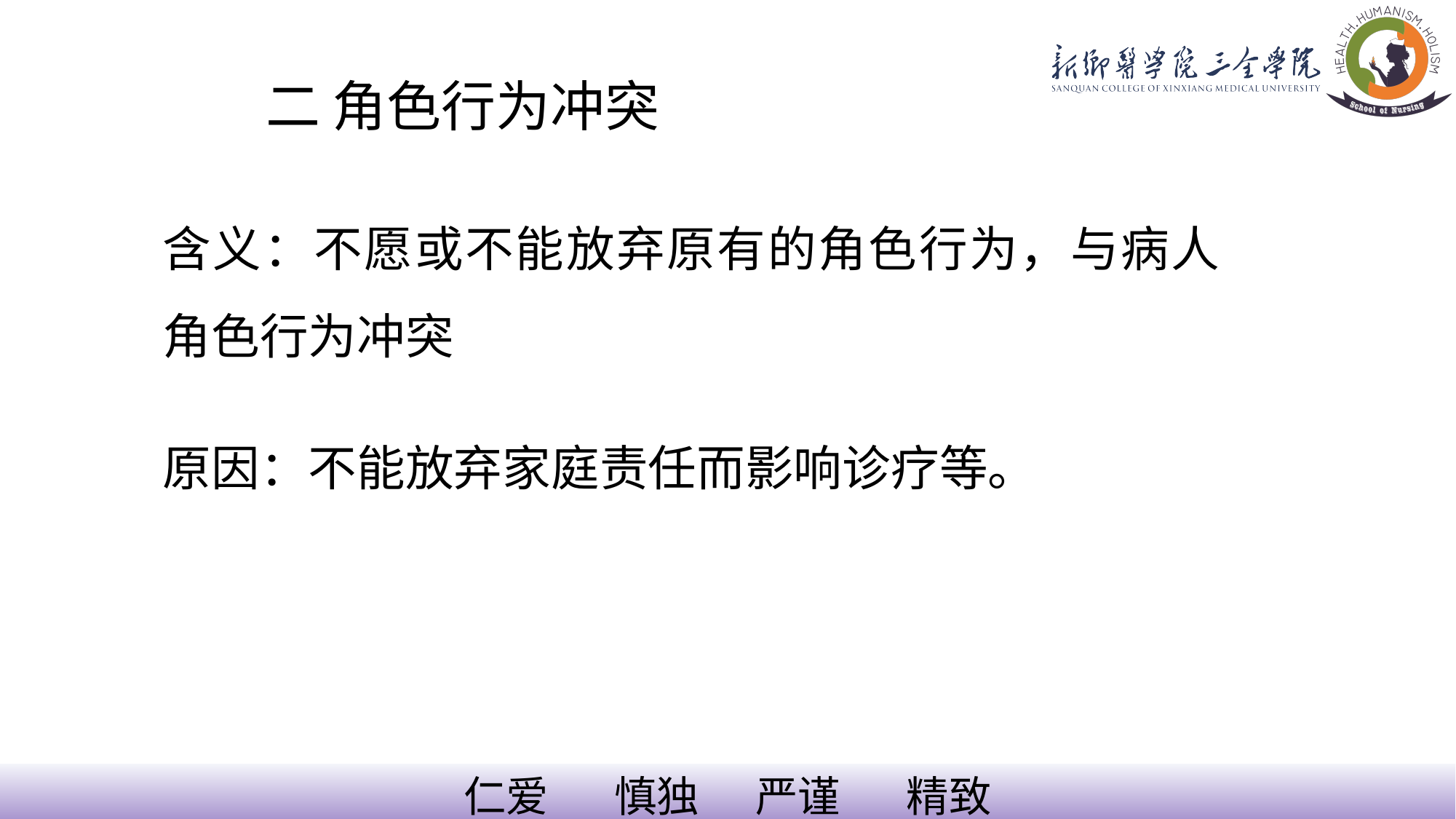

二 角色行为冲突
含义：不愿或不能放弃原有的角色行为，与病人角色行为冲突

原因：不能放弃家庭责任而影响诊疗等。